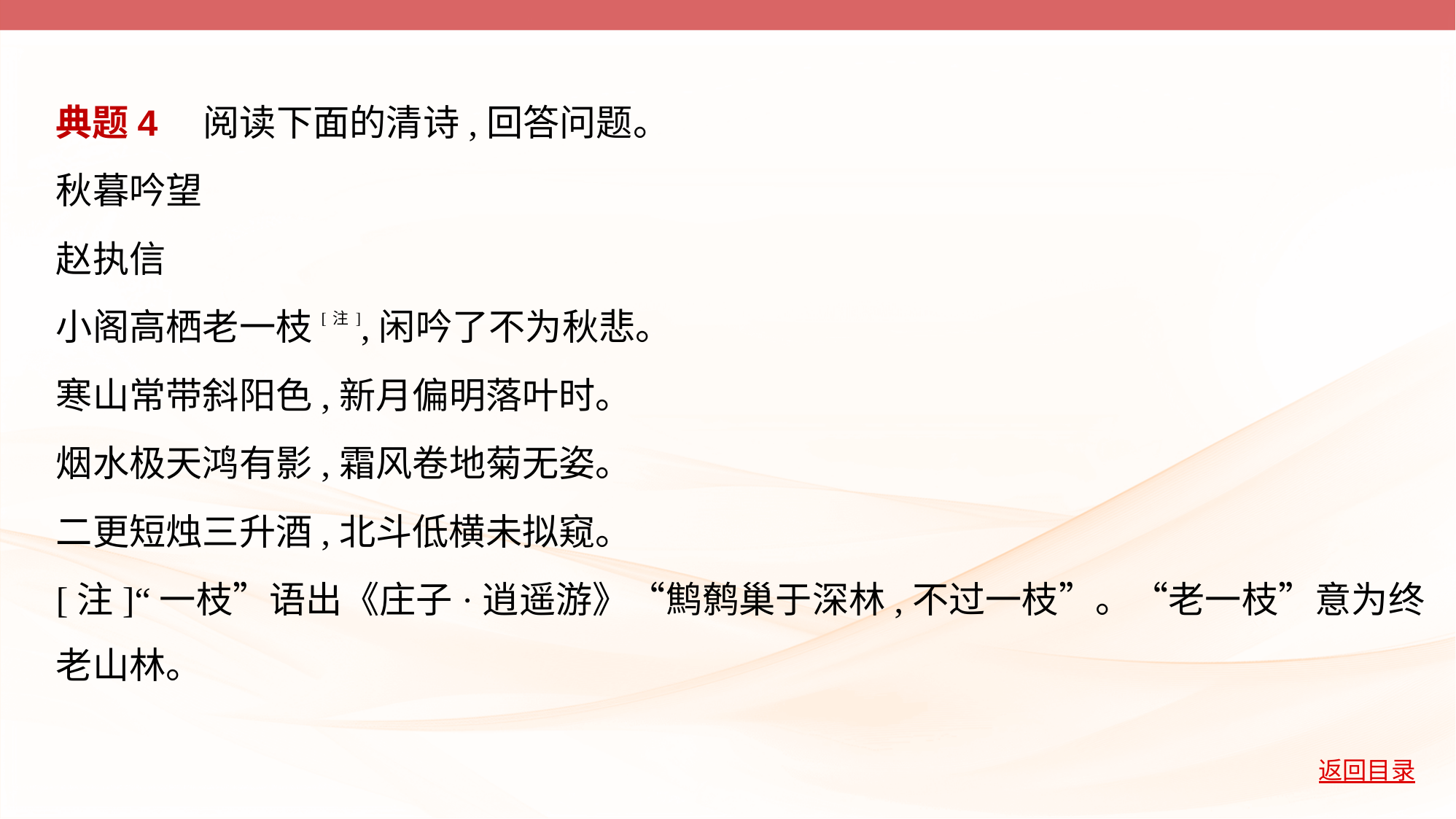

典题4　阅读下面的清诗,回答问题。
秋暮吟望
赵执信
小阁高栖老一枝[注],闲吟了不为秋悲。
寒山常带斜阳色,新月偏明落叶时。
烟水极天鸿有影,霜风卷地菊无姿。
二更短烛三升酒,北斗低横未拟窥。
[注]“一枝”语出《庄子·逍遥游》“鹪鹩巢于深林,不过一枝”。“老一枝”意为终
老山林。